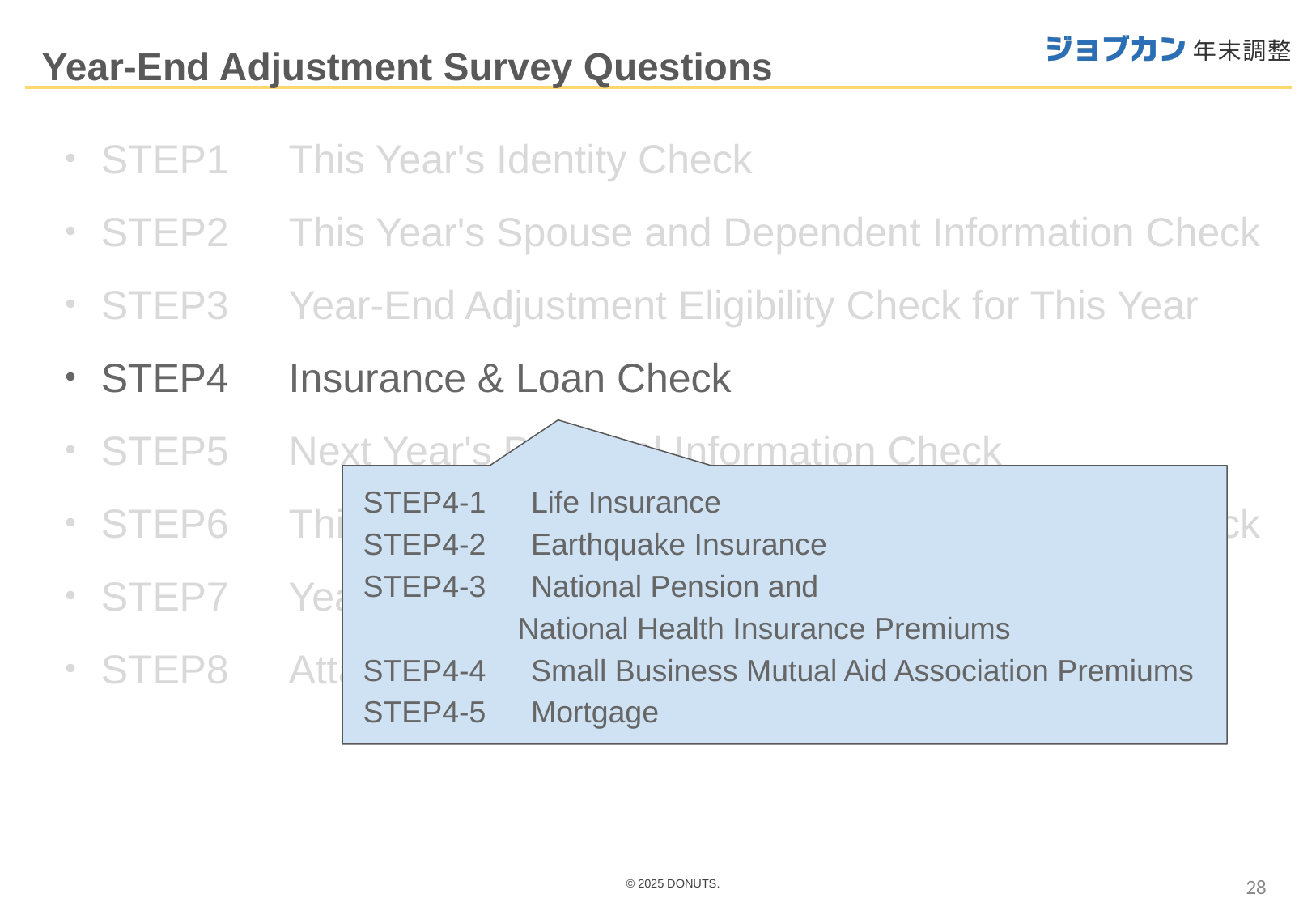

Year-End Adjustment Survey Questions
・STEP1　This Year's Identity Check
・STEP2　This Year's Spouse and Dependent Information Check
・STEP3　Year-End Adjustment Eligibility Check for This Year
・STEP4　Insurance & Loan Check
・STEP5　Next Year's Personal Information Check
・STEP6　This Year's Spouse and Dependent Information Check
・STEP7　Year-End Adjustment Eligibility Check for Next Year
・STEP8　Attachment Check
 STEP4-1　Life Insurance
 STEP4-2　Earthquake Insurance
 STEP4-3　National Pension and
　　　　     National Health Insurance Premiums
 STEP4-4　Small Business Mutual Aid Association Premiums
 STEP4-5　Mortgage

28